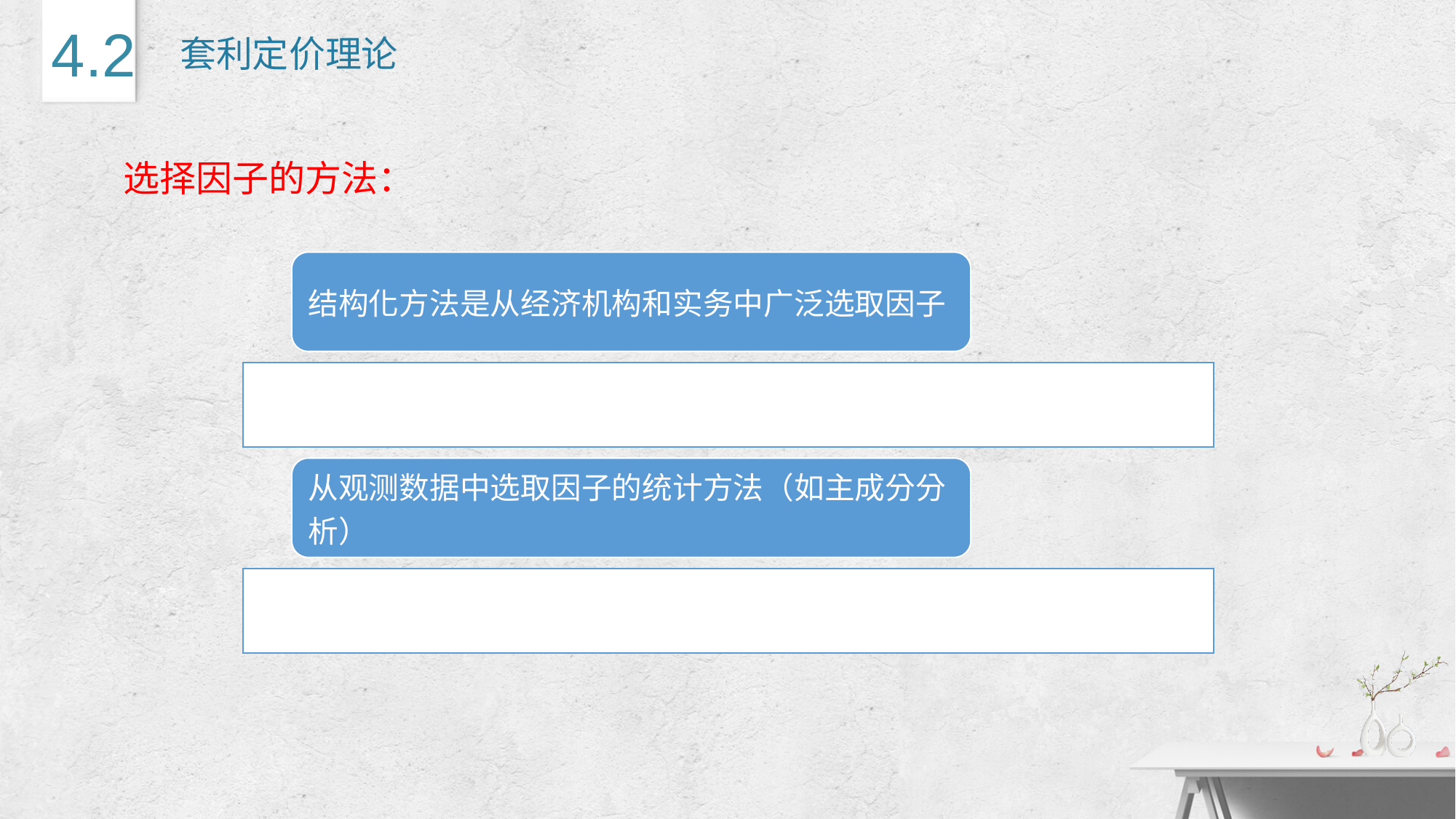

4.2
套利定价理论
选择因子的方法：

结构化方法是从经济机构和实务中广泛选取因子
从观测数据中选取因子的统计方法（如主成分分析）